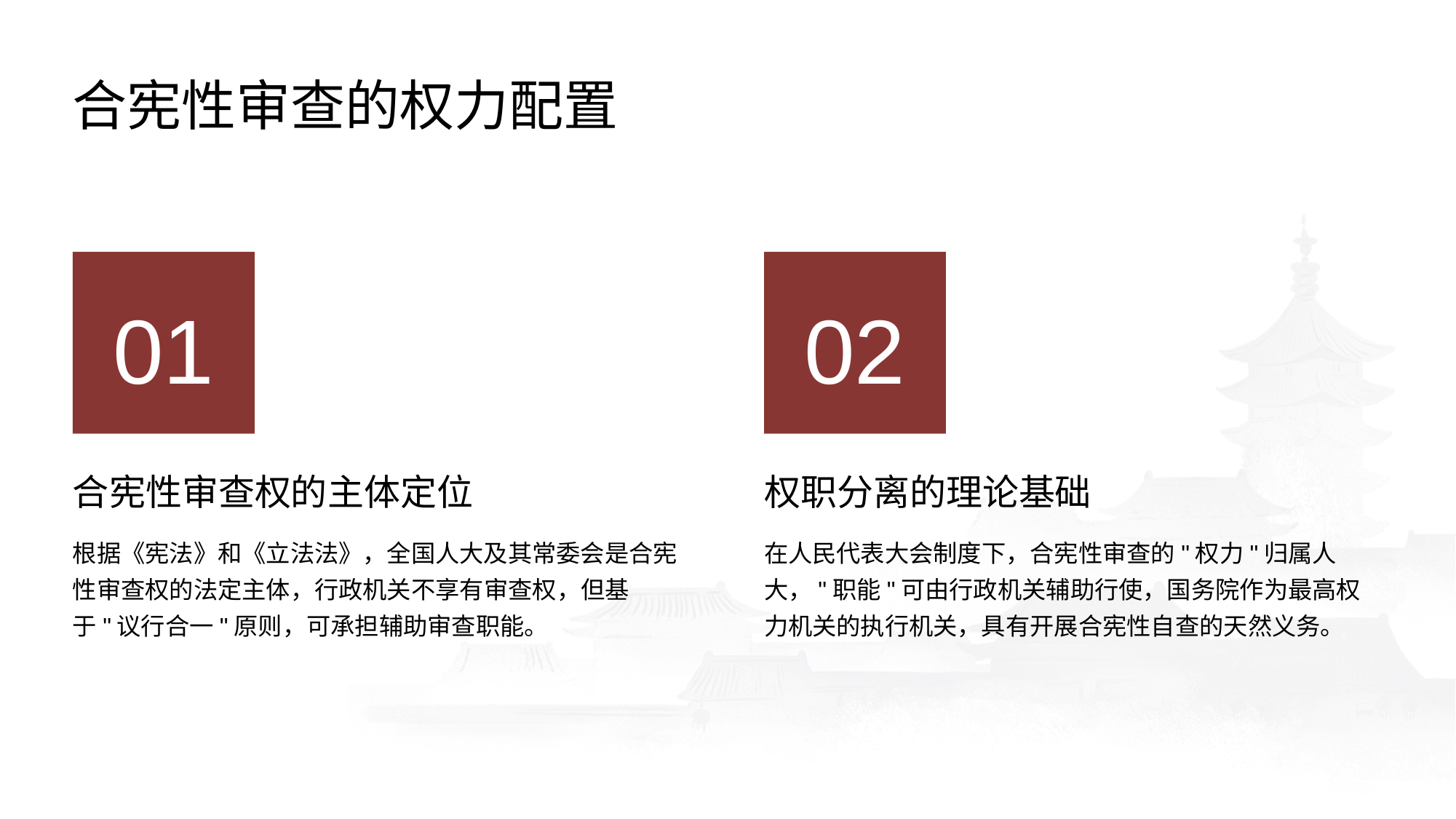

合宪性审查的权力配置

01
02
合宪性审查权的主体定位
权职分离的理论基础
根据《宪法》和《立法法》，全国人大及其常委会是合宪性审查权的法定主体，行政机关不享有审查权，但基于"议行合一"原则，可承担辅助审查职能。
在人民代表大会制度下，合宪性审查的"权力"归属人大，"职能"可由行政机关辅助行使，国务院作为最高权力机关的执行机关，具有开展合宪性自查的天然义务。